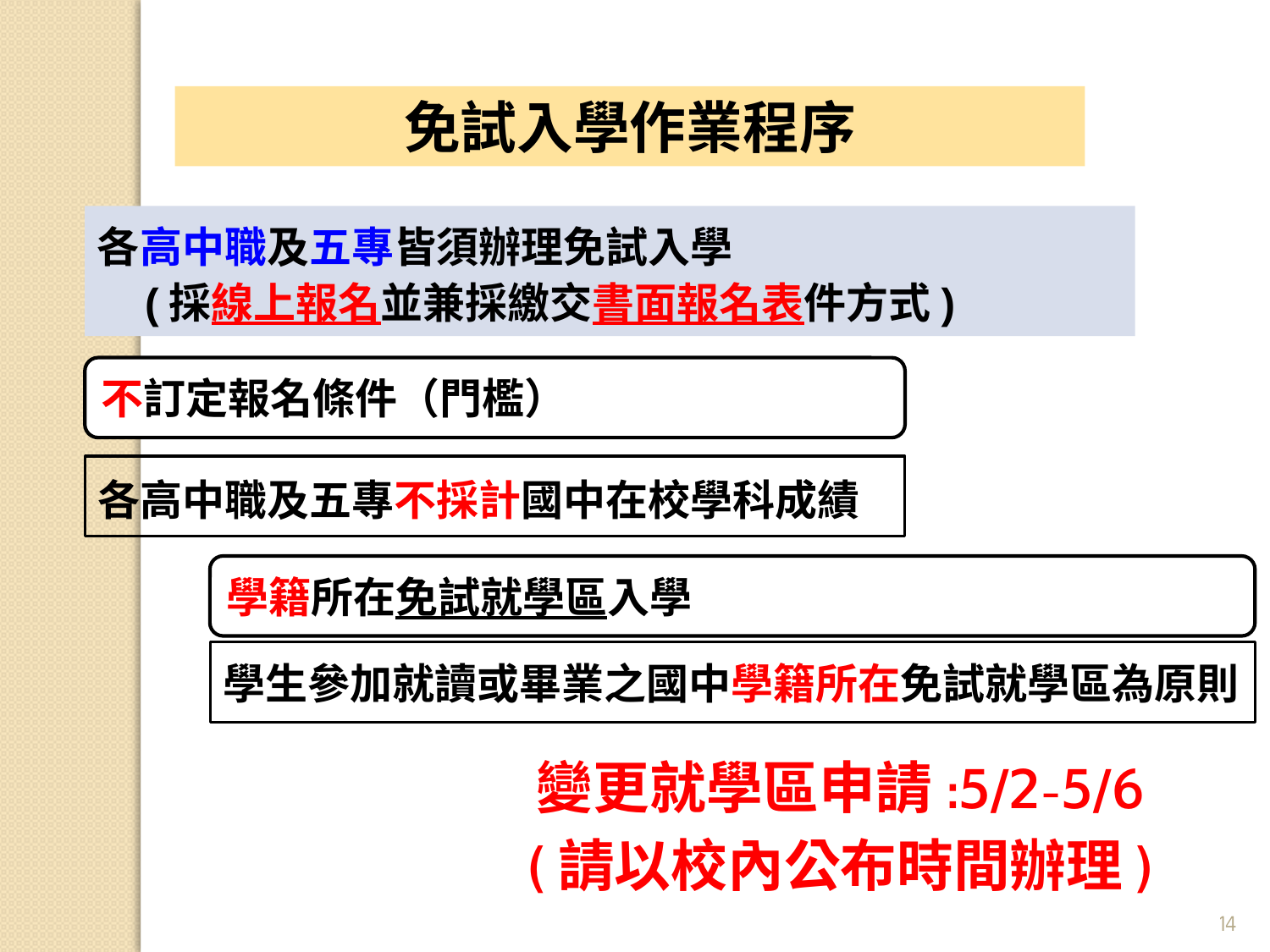

免試入學作業程序
各高中職及五專皆須辦理免試入學
    (採線上報名並兼採繳交書面報名表件方式)
不訂定報名條件（門檻）
各高中職及五專不採計國中在校學科成績
學籍所在免試就學區入學
學生參加就讀或畢業之國中學籍所在免試就學區為原則
變更就學區申請:5/2-5/6
(請以校內公布時間辦理)
14